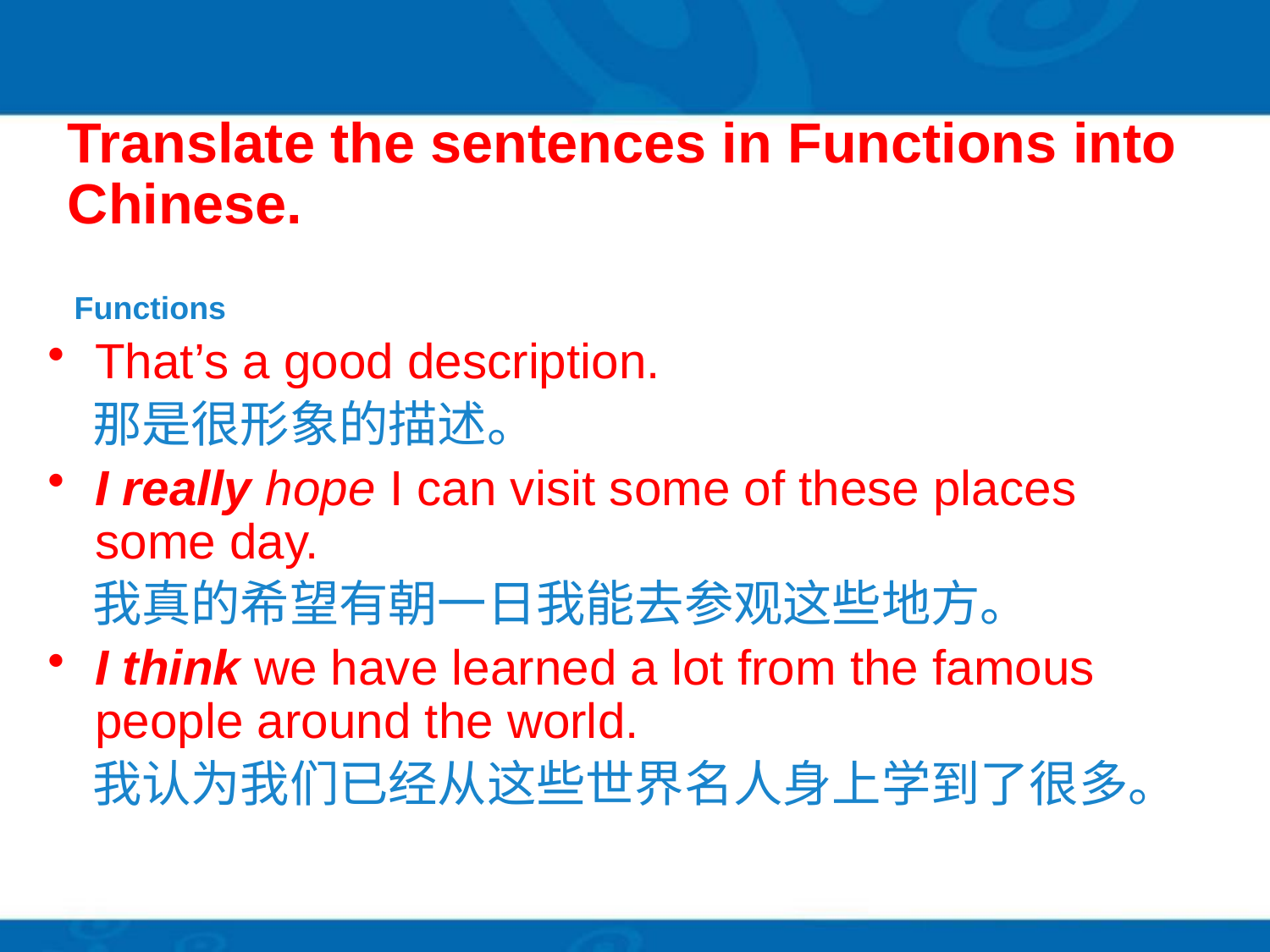

# Translate the sentences in Functions into Chinese.
   Functions
That’s a good description.
   那是很形象的描述。
I really hope I can visit some of these places some day.
   我真的希望有朝一日我能去参观这些地方。
I think we have learned a lot from the famous people around the world.
   我认为我们已经从这些世界名人身上学到了很多。